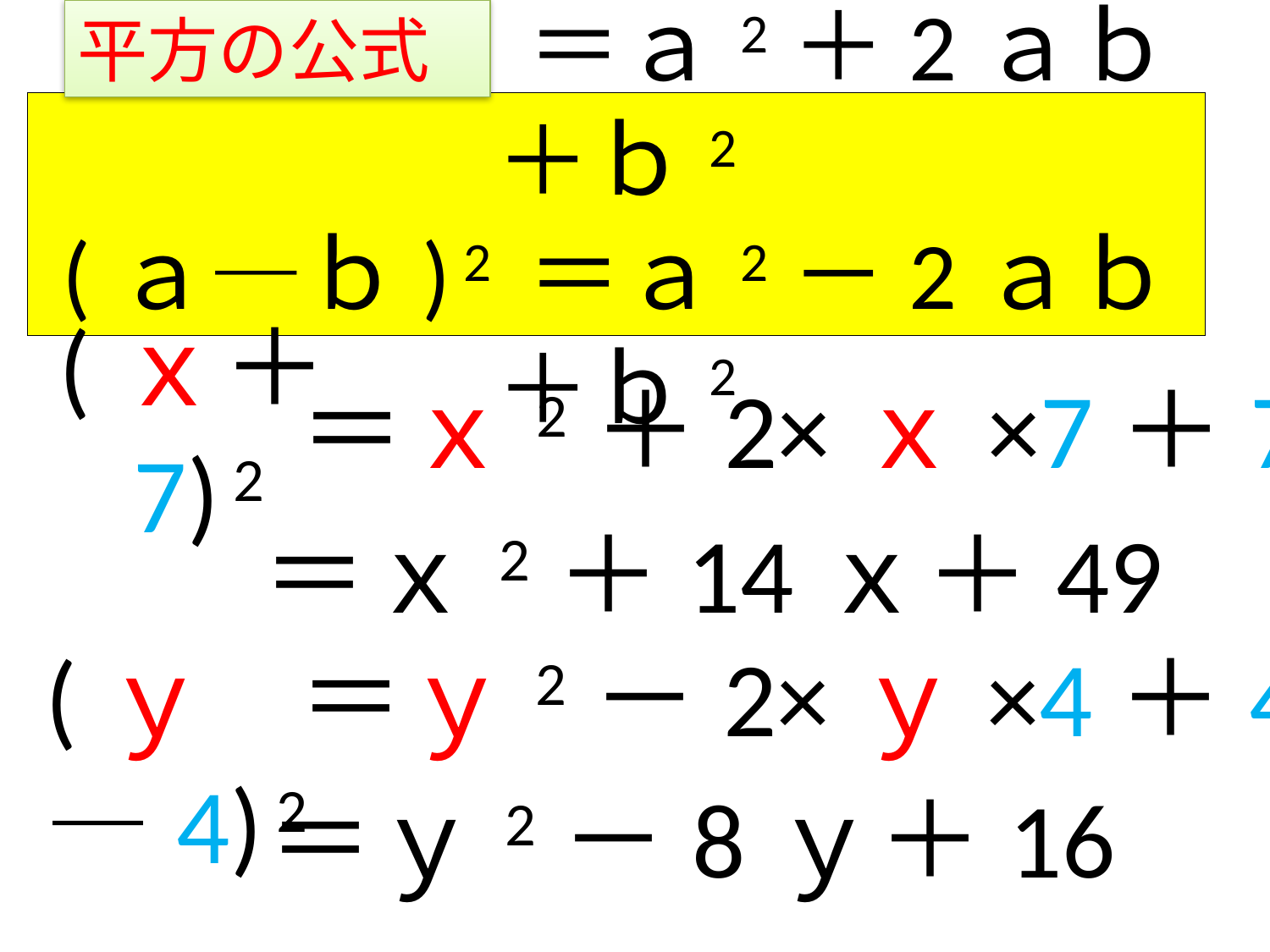

平方の公式
(ａ＋ｂ) 2 ＝ａ2＋2ａｂ＋ｂ2
(ａ―ｂ) 2 ＝ａ2－2ａｂ＋ｂ2
＝ｘ2＋2×ｘ×7＋72
(ｘ＋7) 2
＝ｘ2＋14ｘ＋49
(ｙ―4) 2
 ＝ｙ2－2×ｙ×4＋42
 ＝ｙ2－8ｙ＋16